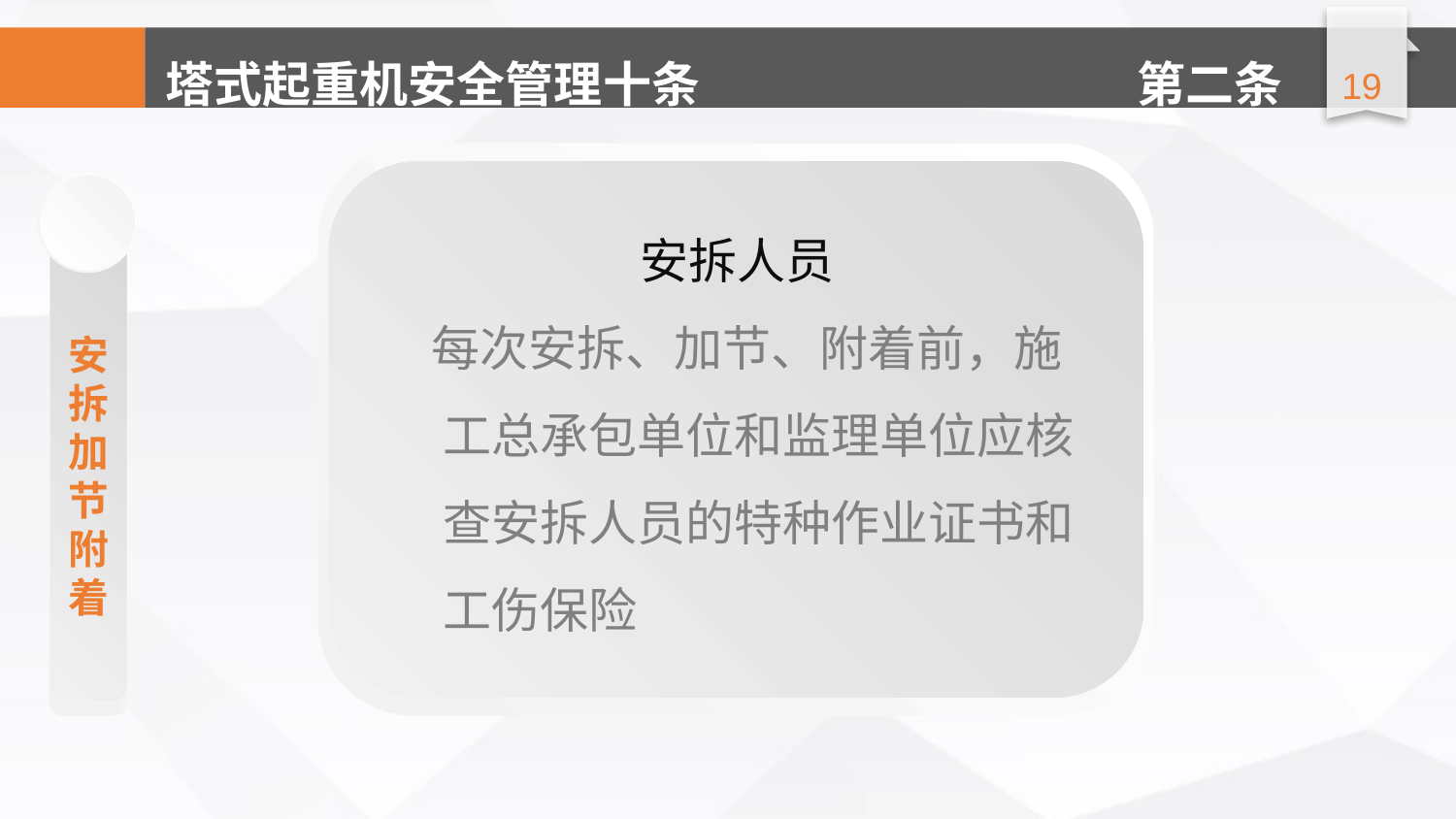

第二条

安拆
加节
附着
安拆人员
  每次安拆、加节、附着前，施工总承包单位和监理单位应核查安拆人员的特种作业证书和工伤保险